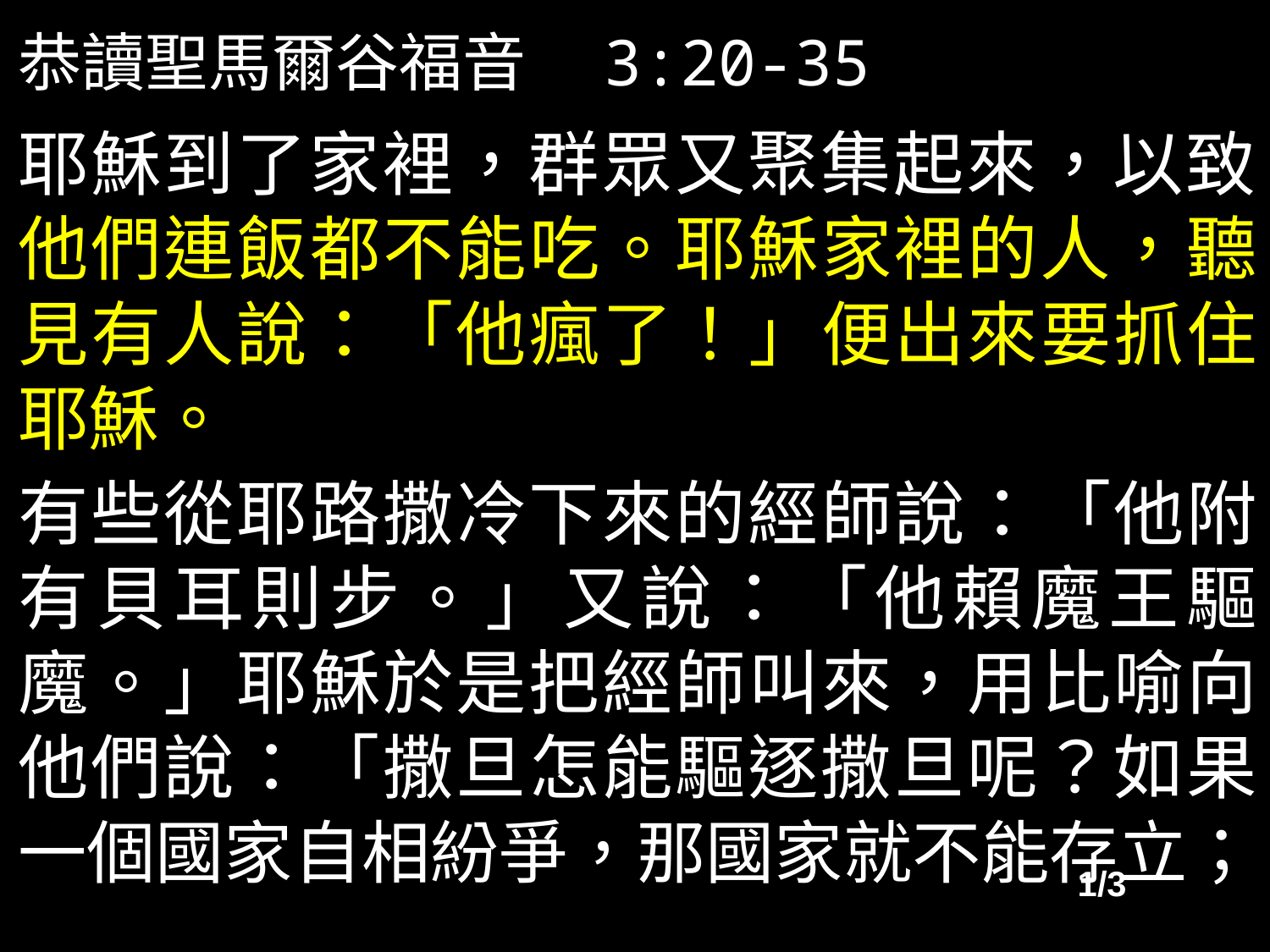

恭讀聖馬爾谷福音　3:20-35
耶穌到了家裡，群眾又聚集起來，以致他們連飯都不能吃。耶穌家裡的人，聽見有人說：「他瘋了！」便出來要抓住耶穌。
有些從耶路撒冷下來的經師說：「他附有貝耳則步。」又說：「他賴魔王驅魔。」耶穌於是把經師叫來，用比喻向他們說：「撒旦怎能驅逐撒旦呢？如果一個國家自相紛爭，那國家就不能存立；

1/3